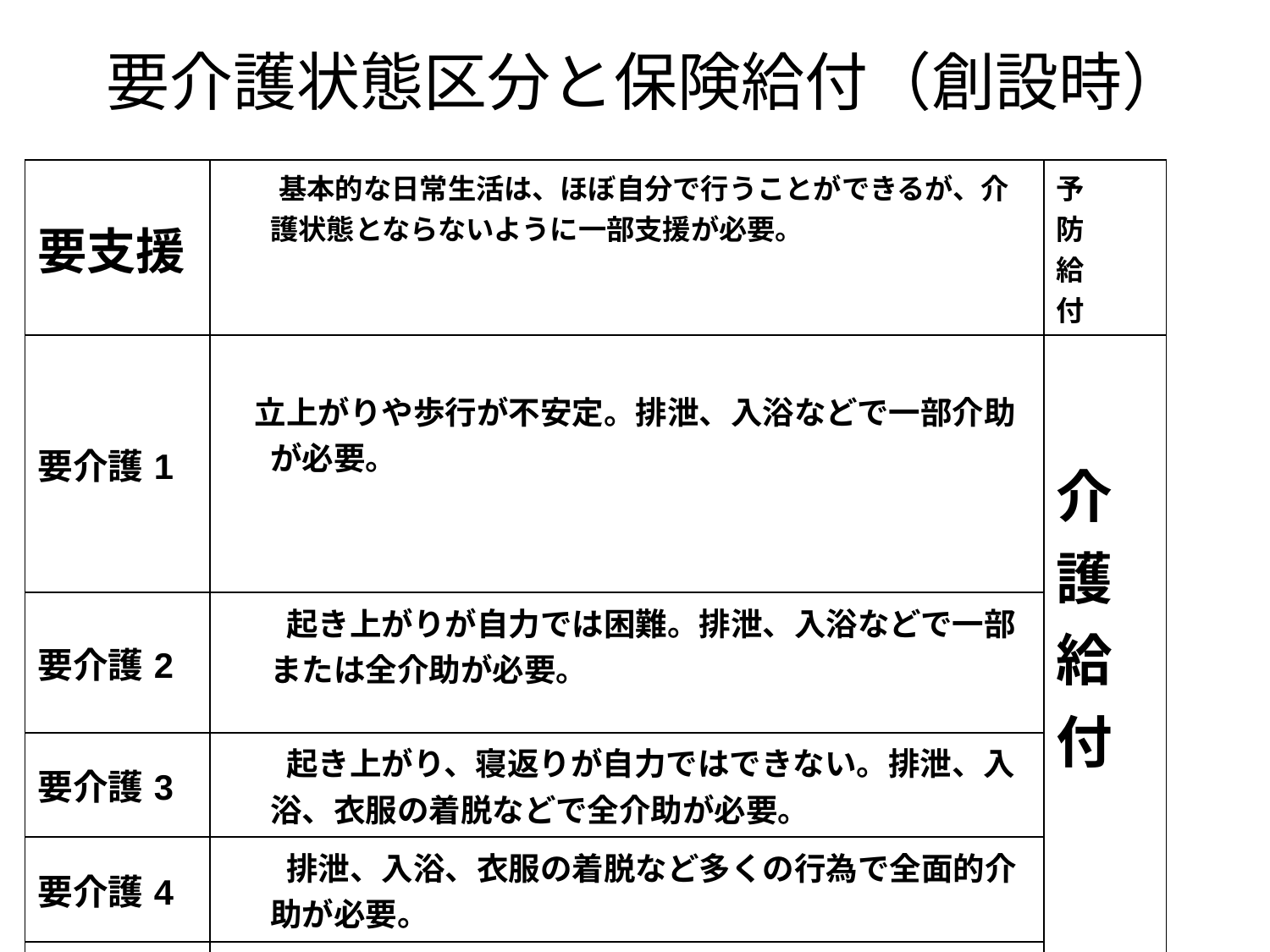

# 要介護状態区分と保険給付（創設時）
| 要支援 | 基本的な日常生活は、ほぼ自分で行うことができるが、介護状態とならないように一部支援が必要。 | 予 防 給 付 |
| --- | --- | --- |
| 要介護1 | 立上がりや歩行が不安定。排泄、入浴などで一部介助が必要。 | 介 護 給 付 |
| 要介護2 | 起き上がりが自力では困難。排泄、入浴などで一部または全介助が必要。 |  |
| 要介護3 | 起き上がり、寝返りが自力ではできない。排泄、入浴、衣服の着脱などで全介助が必要。 |  |
| 要介護4 | 排泄、入浴、衣服の着脱など多くの行為で全面的介助が必要。 |  |
| 要介護5 | 生活全般について全面的介助が必要。 |  |